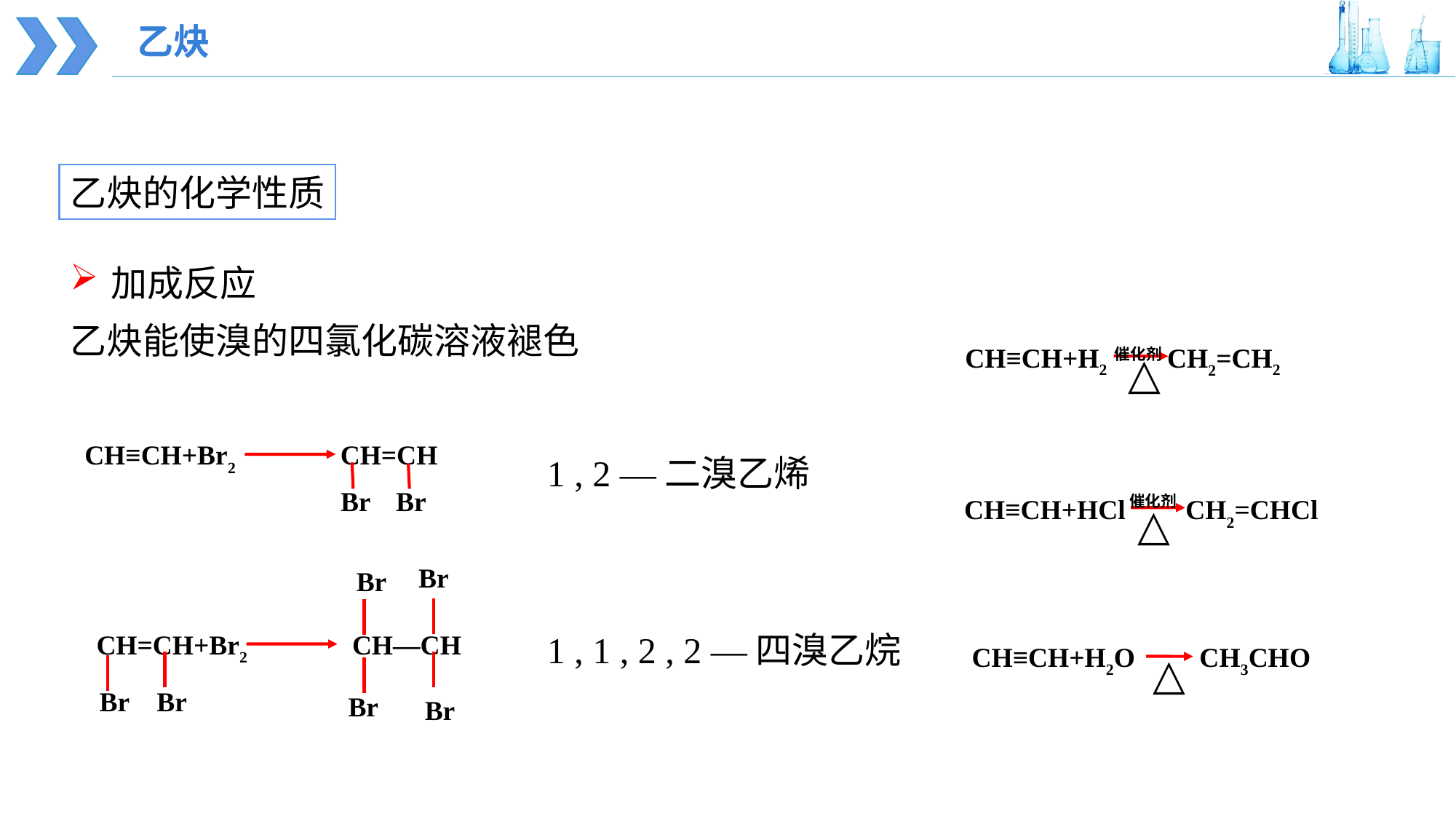

乙炔
乙炔的化学性质
加成反应
乙炔能使溴的四氯化碳溶液褪色
CH≡CH+H2               CH2=CH2
△
催化剂

CH≡CH+Br2                CH=CH

Br
Br
1 , 2 —二溴乙烯
催化剂
CH≡CH+HCl               CH2=CHCl
△

Br
Br
Br
Br
CH=CH+Br2                CH—CH

Br
Br
1 , 1 , 2 , 2 —四溴乙烷
CH≡CH+H2O           CH3CHO
△